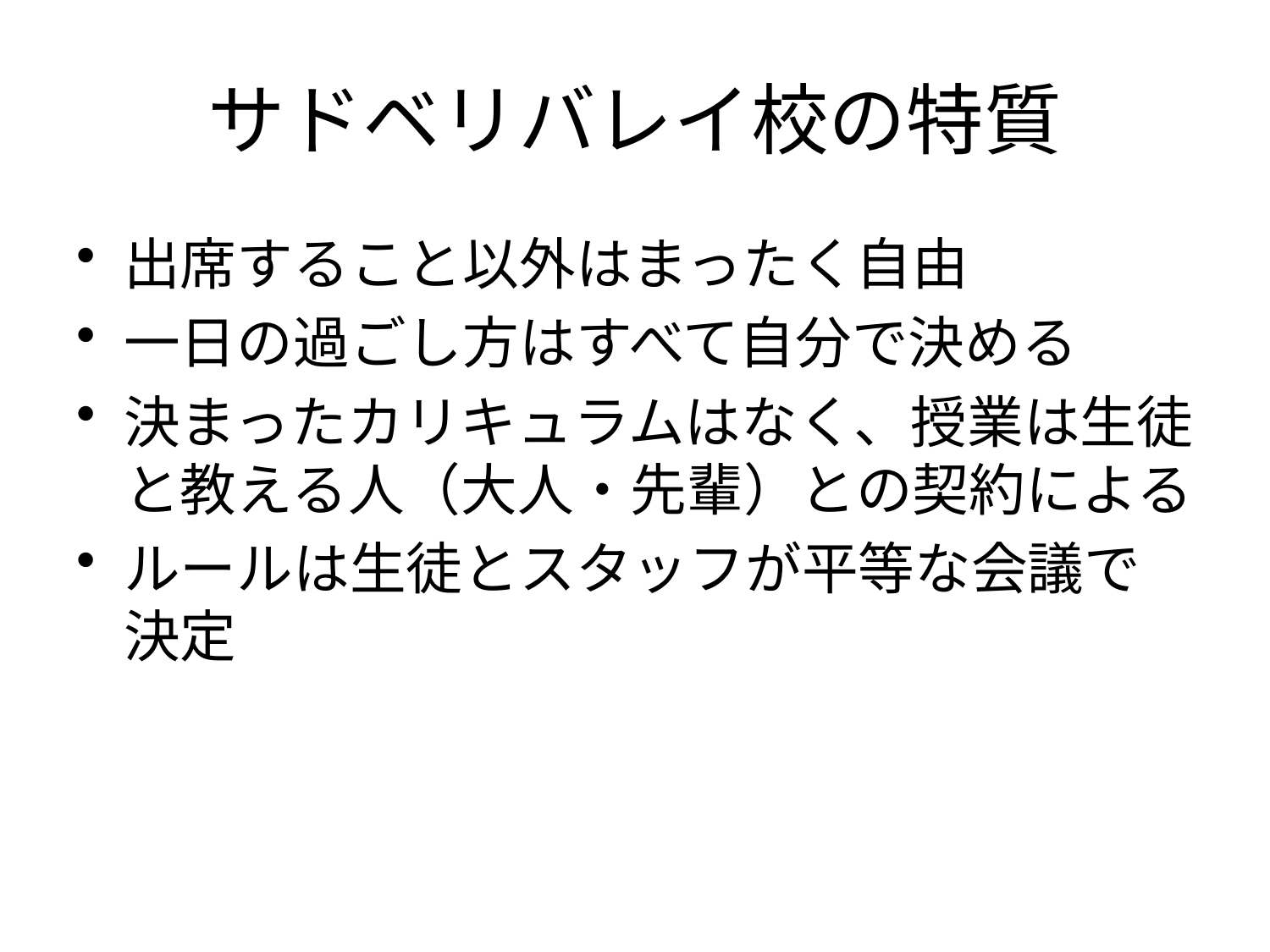

# サドベリバレイ校の特質
出席すること以外はまったく自由
一日の過ごし方はすべて自分で決める
決まったカリキュラムはなく、授業は生徒と教える人（大人・先輩）との契約による
ルールは生徒とスタッフが平等な会議で決定